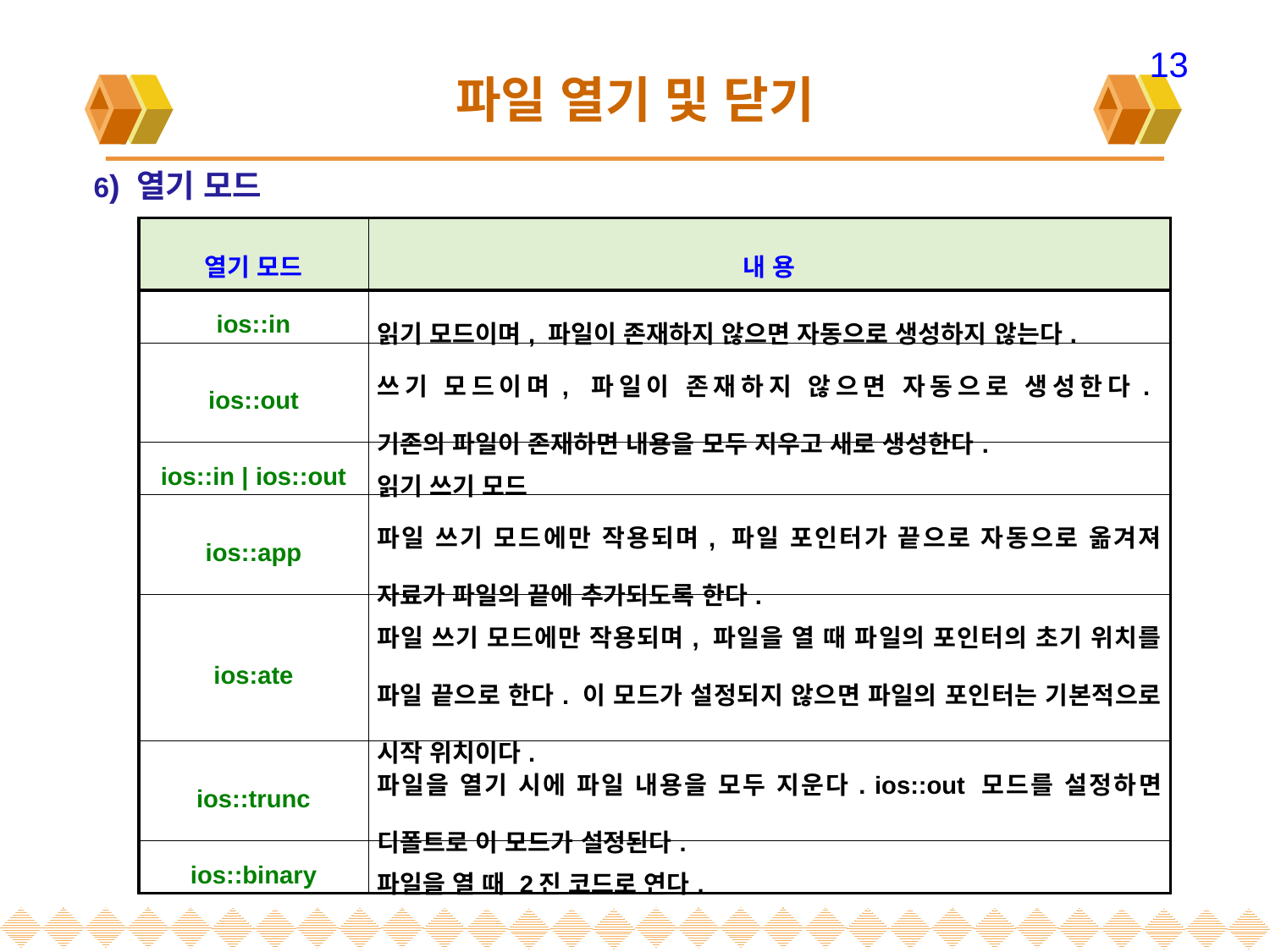

13
# 파일 열기 및 닫기

    6) 열기 모드

| 열기 모드 | 내 용 |
| --- | --- |
| ios::in | 읽기 모드이며, 파일이 존재하지 않으면 자동으로 생성하지 않는다. |
| ios::out | 쓰기 모드이며, 파일이 존재하지 않으면 자동으로 생성한다. 기존의 파일이 존재하면 내용을 모두 지우고 새로 생성한다. |
| ios::in | ios::out | 읽기 쓰기 모드 |
| ios::app | 파일 쓰기 모드에만 작용되며, 파일 포인터가 끝으로 자동으로 옮겨져 자료가 파일의 끝에 추가되도록 한다. |
| ios:ate | 파일 쓰기 모드에만 작용되며, 파일을 열 때 파일의 포인터의 초기 위치를 파일 끝으로 한다. 이 모드가 설정되지 않으면 파일의 포인터는 기본적으로 시작 위치이다. |
| ios::trunc | 파일을 열기 시에 파일 내용을 모두 지운다. ios::out 모드를 설정하면 디폴트로 이 모드가 설정된다. |
| ios::binary | 파일을 열 때 2진 코드로 연다. |